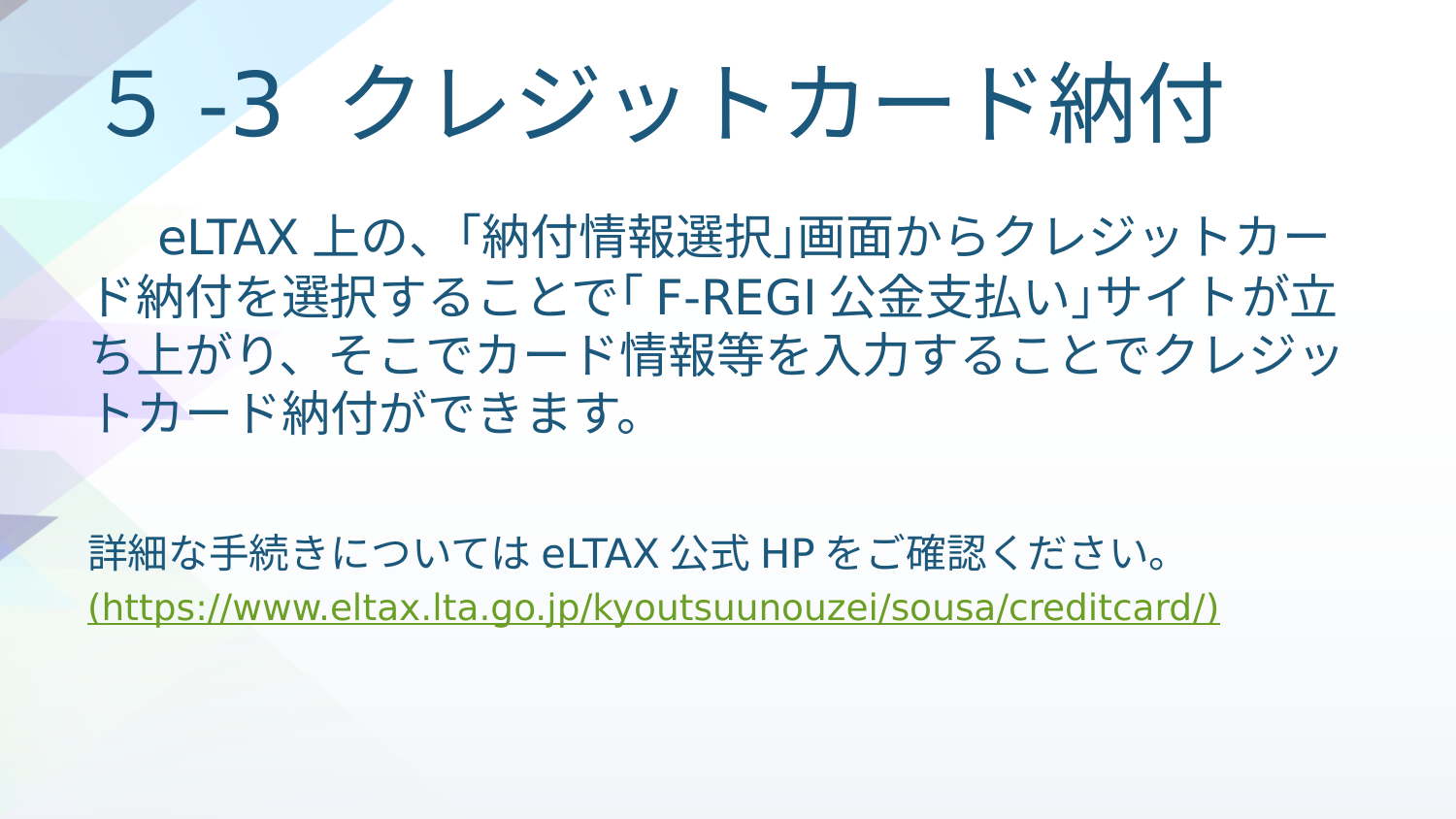

# ５-3 クレジットカード納付
　eLTAX上の、｢納付情報選択｣画面からクレジットカード納付を選択することで｢F-REGI公金支払い｣サイトが立ち上がり、そこでカード情報等を入力することでクレジットカード納付ができます。

詳細な手続きについてはeLTAX公式HPをご確認ください。
(https://www.eltax.lta.go.jp/kyoutsuunouzei/sousa/creditcard/)